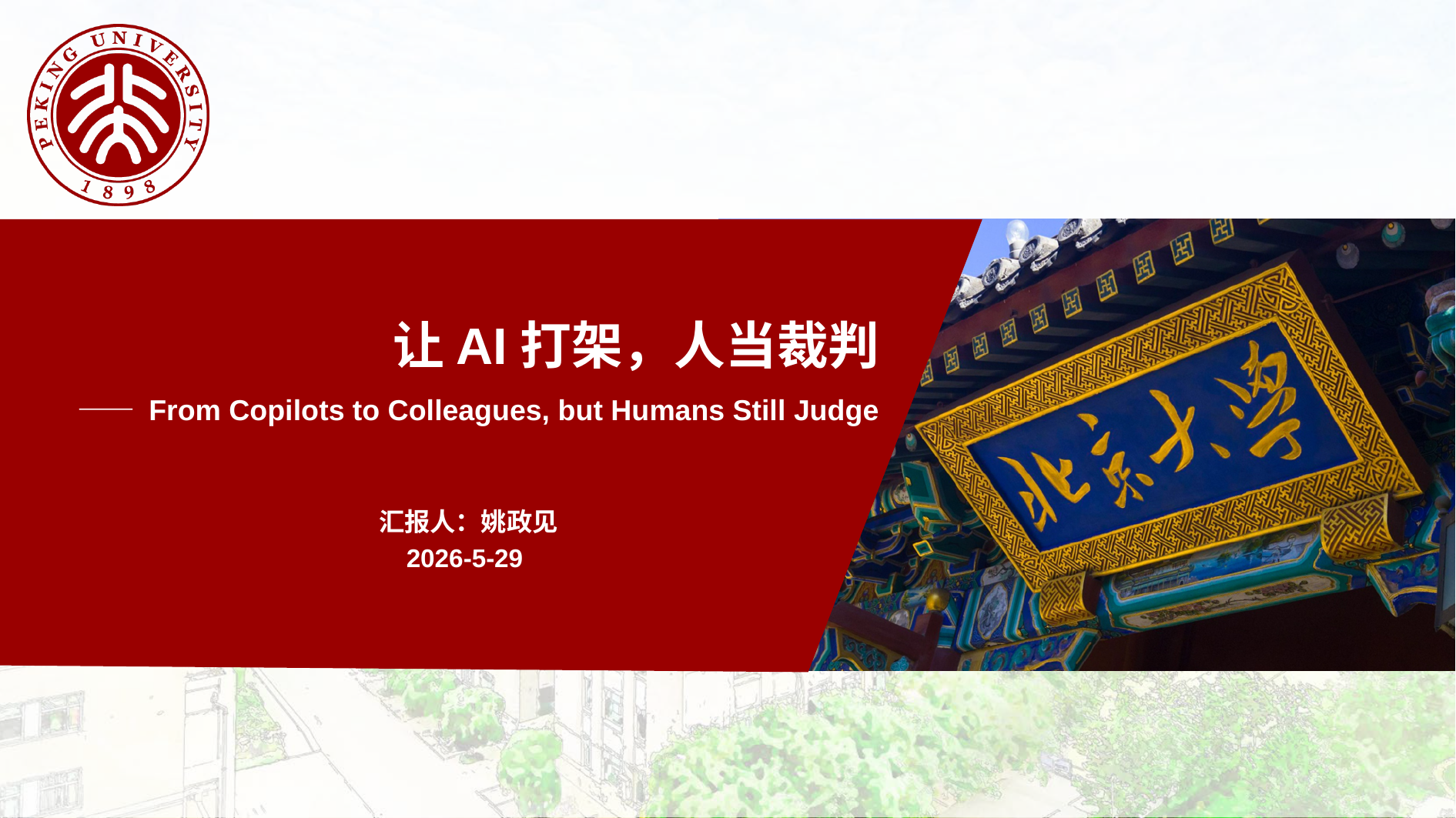

# 让AI打架，人当裁判 —— From Copilots to Colleagues, but Humans Still Judge
汇报人：姚政见
2026-5-29